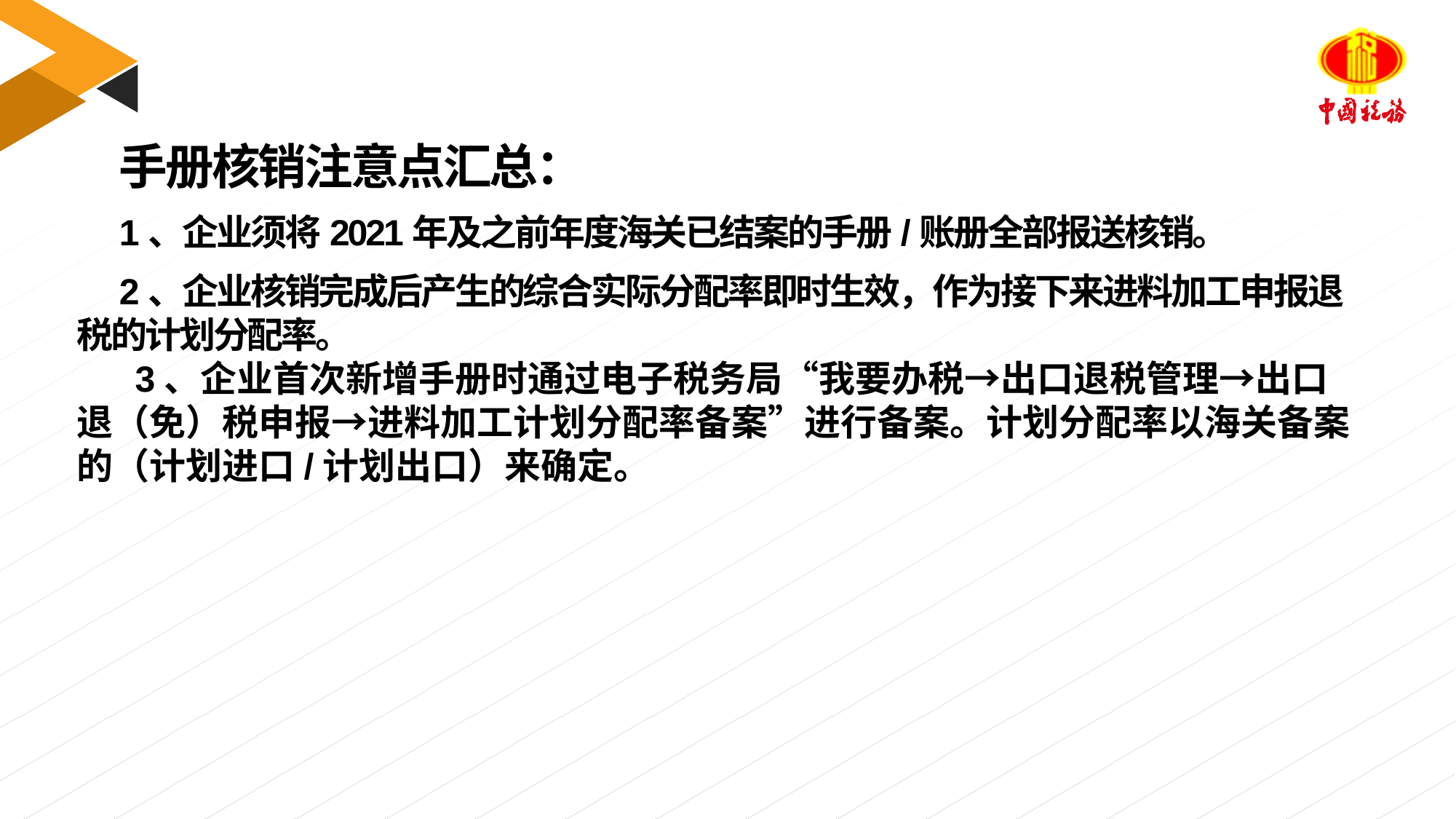

手册核销注意点汇总：
1、企业须将2021年及之前年度海关已结案的手册/账册全部报送核销。
2、企业核销完成后产生的综合实际分配率即时生效，作为接下来进料加工申报退税的计划分配率。
        3、企业首次新增手册时通过电子税务局“我要办税→出口退税管理→出口退（免）税申报→进料加工计划分配率备案”进行备案。计划分配率以海关备案的（计划进口/计划出口）来确定。